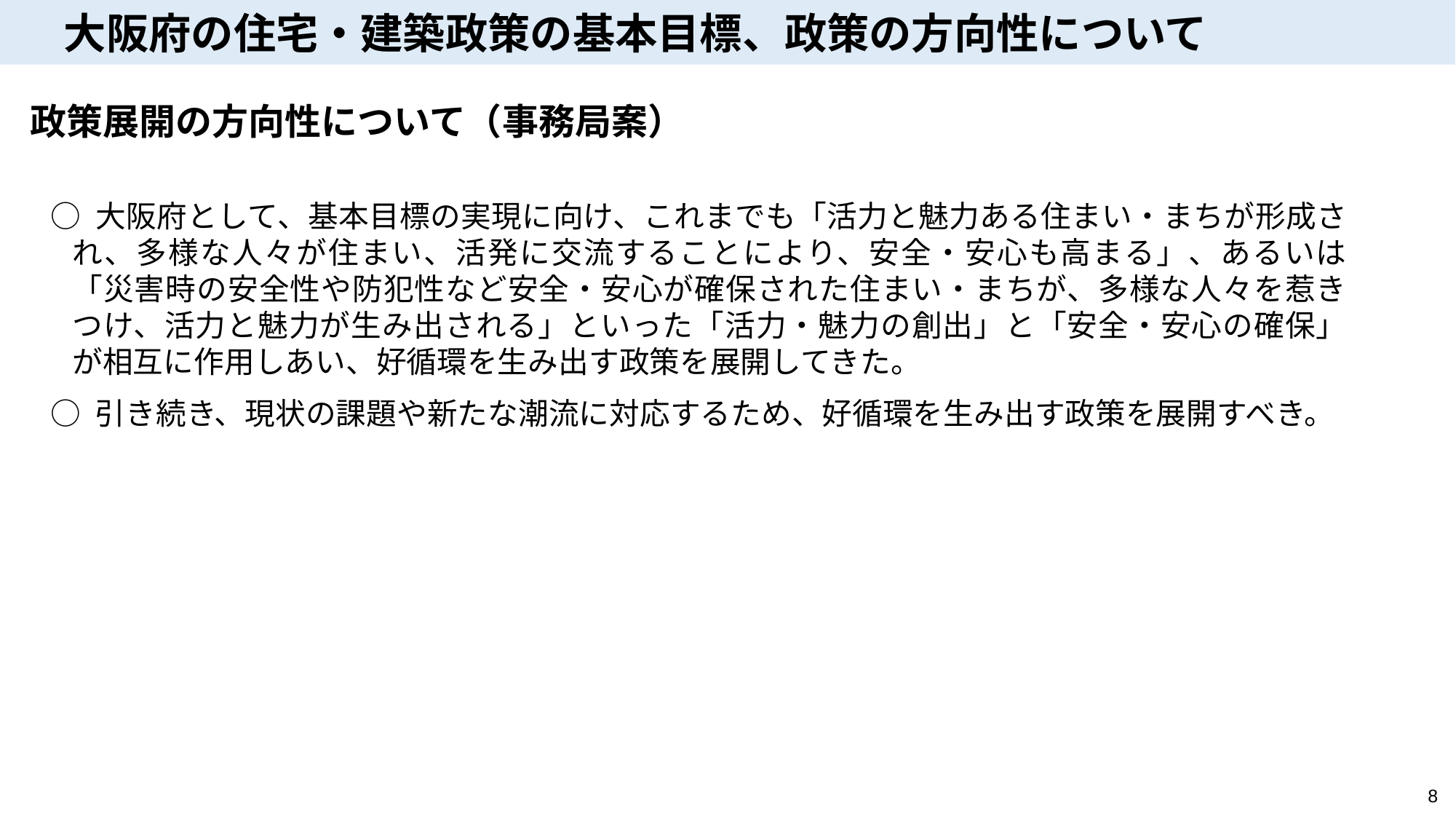

大阪府の住宅・建築政策の基本目標、政策の方向性について

　政策展開の方向性について（事務局案）
○ 大阪府として、基本目標の実現に向け、これまでも「活力と魅力ある住まい・まちが形成され、多様な人々が住まい、活発に交流することにより、安全・安心も高まる」、あるいは「災害時の安全性や防犯性など安全・安心が確保された住まい・まちが、多様な人々を惹きつけ、活力と魅力が生み出される」といった「活力・魅力の創出」と「安全・安心の確保」が相互に作用しあい、好循環を生み出す政策を展開してきた。
○ 引き続き、現状の課題や新たな潮流に対応するため、好循環を生み出す政策を展開すべき。
8